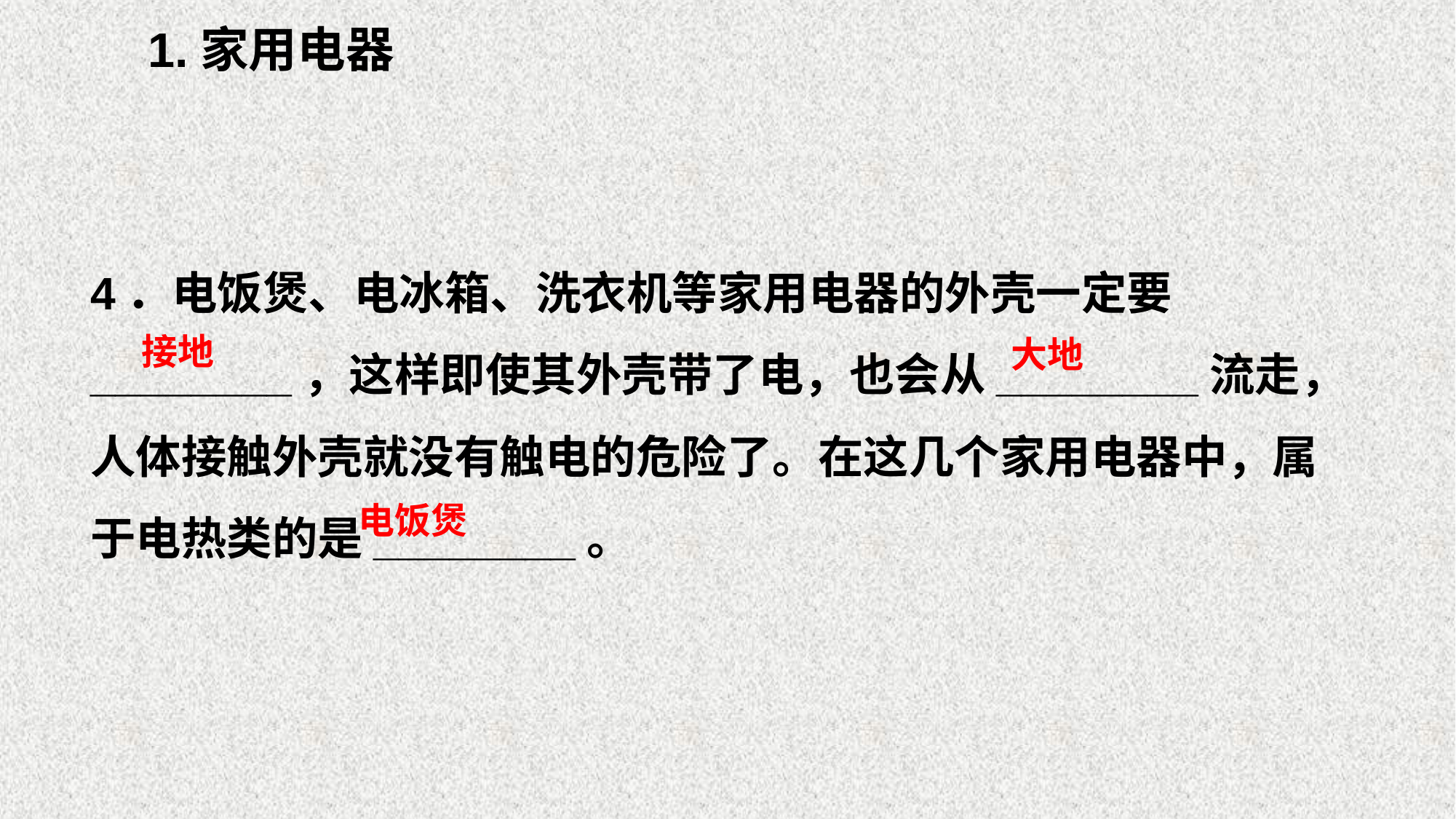

1.家用电器
4．电饭煲、电冰箱、洗衣机等家用电器的外壳一定要________，这样即使其外壳带了电，也会从________流走，人体接触外壳就没有触电的危险了。在这几个家用电器中，属于电热类的是________。
接地
大地
电饭煲